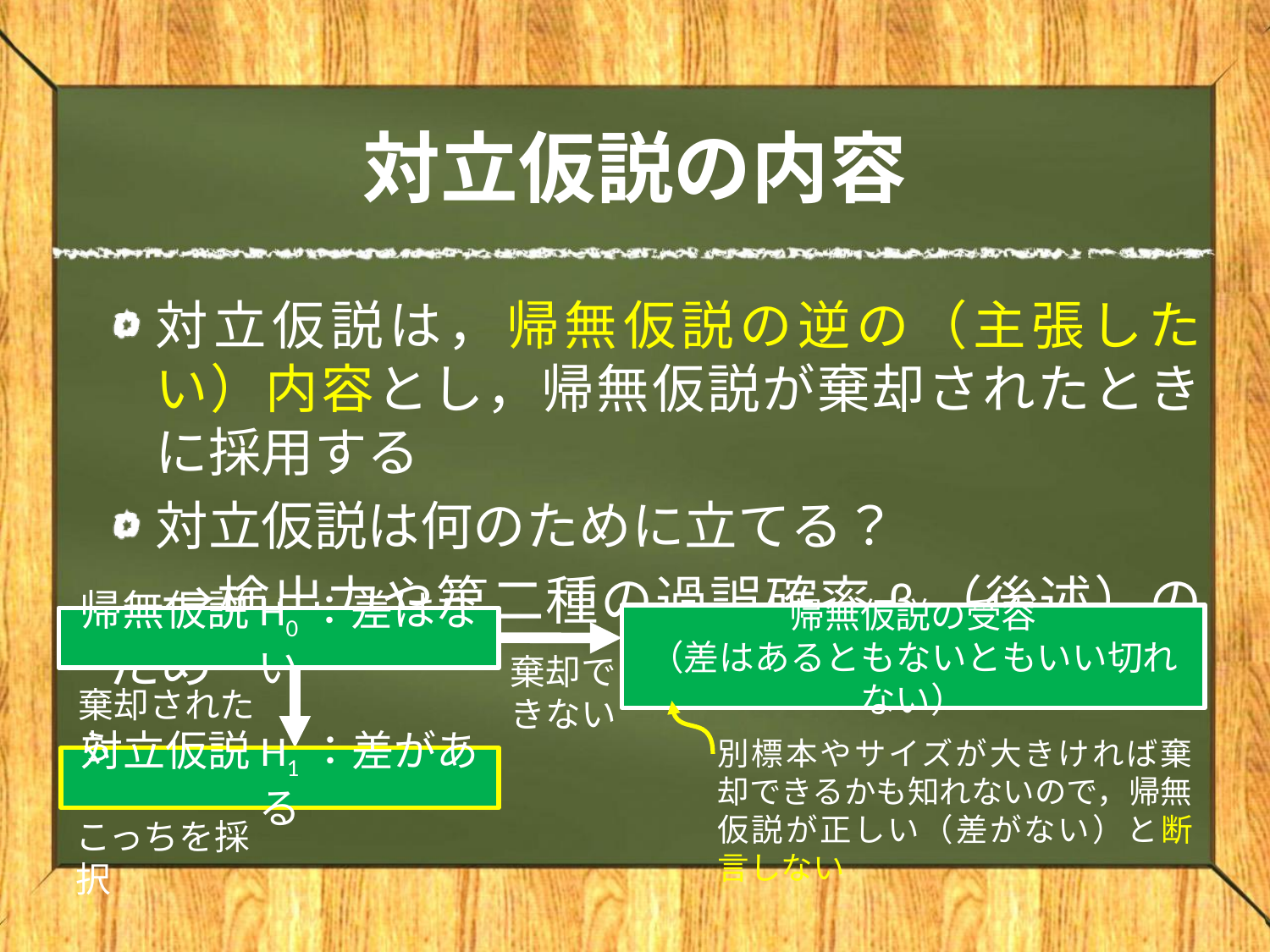

# 対立仮説の内容
対立仮説は，帰無仮説の逆の（主張したい）内容とし，帰無仮説が棄却されたときに採用する
対立仮説は何のために立てる？
　→検出力や第二種の過誤確率β（後述）のため
帰無仮説の受容
（差はあるともないともいい切れない）
帰無仮説H0：差はない
棄却できない
棄却されたら
別標本やサイズが大きければ棄却できるかも知れないので，帰無仮説が正しい（差がない）と断言しない
対立仮説H1：差がある
こっちを採択